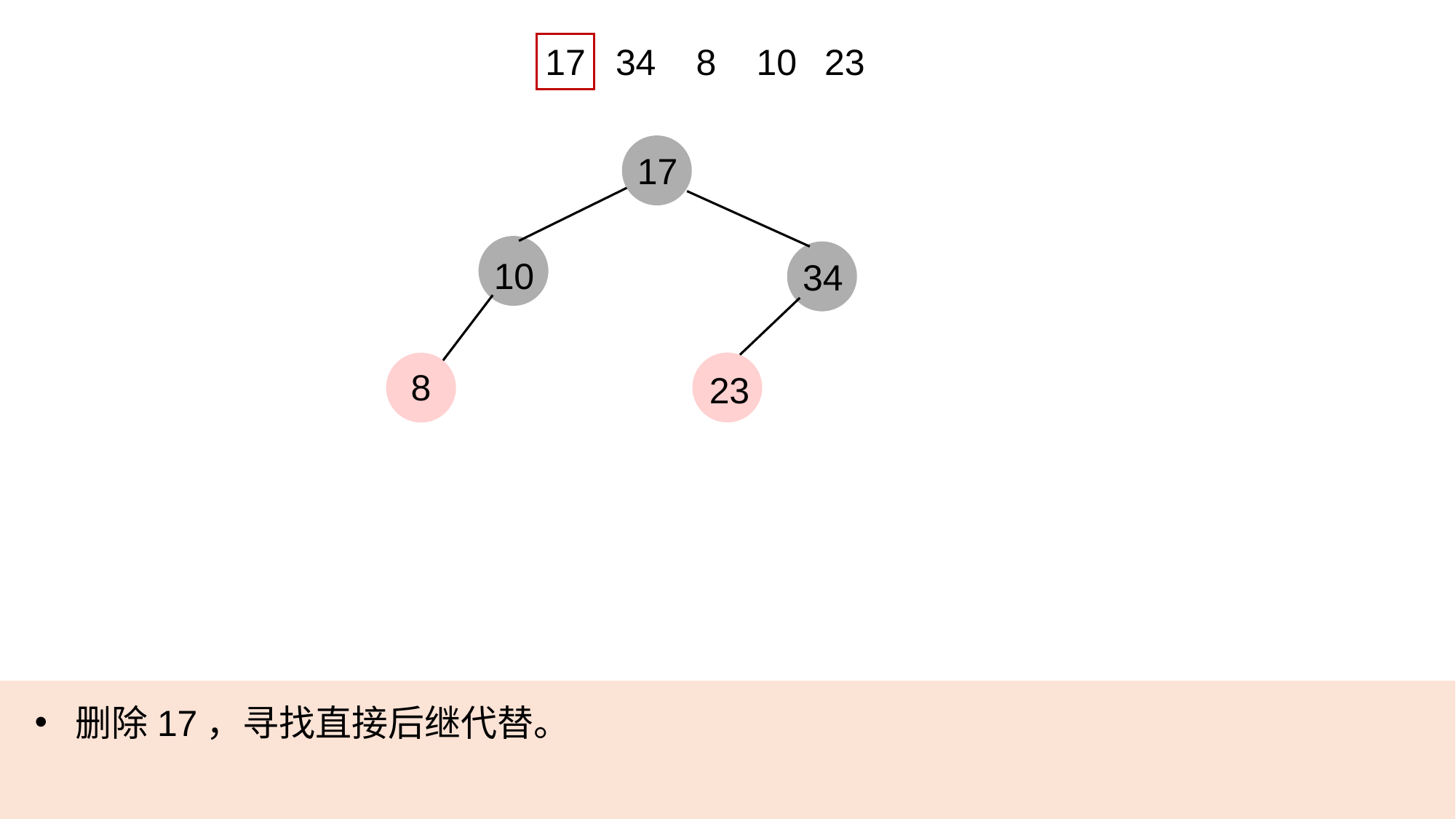

17

34
8
10
23

17

10
34

8
23

删除17，寻找直接后继代替。